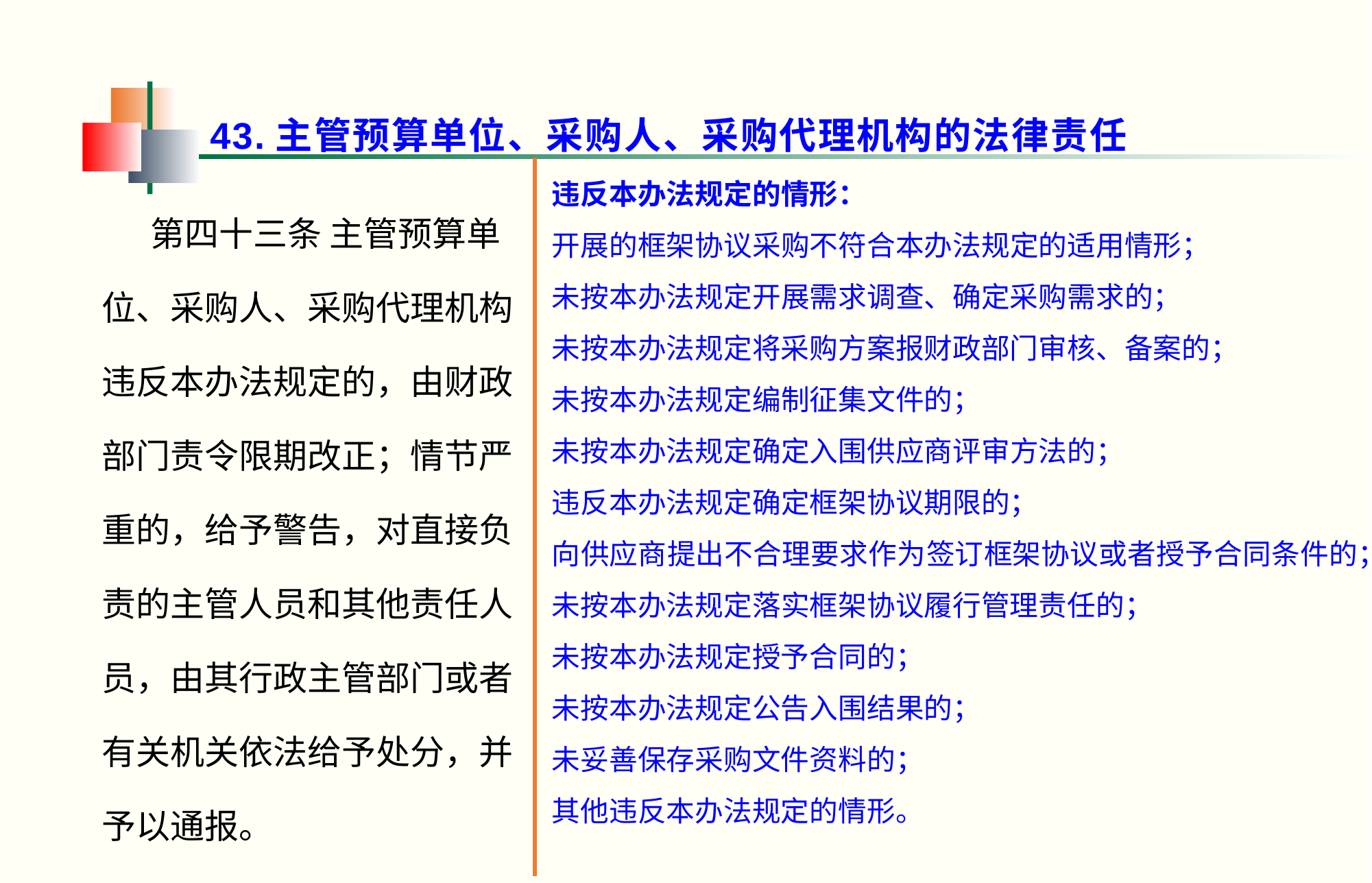

43.主管预算单位、采购人、采购代理机构的法律责任
违反本办法规定的情形：
开展的框架协议采购不符合本办法规定的适用情形；
未按本办法规定开展需求调查、确定采购需求的；
未按本办法规定将采购方案报财政部门审核、备案的；
未按本办法规定编制征集文件的；
未按本办法规定确定入围供应商评审方法的；
违反本办法规定确定框架协议期限的；
向供应商提出不合理要求作为签订框架协议或者授予合同条件的；
未按本办法规定落实框架协议履行管理责任的；
未按本办法规定授予合同的；
未按本办法规定公告入围结果的；
未妥善保存采购文件资料的；
其他违反本办法规定的情形。

第四十三条 主管预算单位、采购人、采购代理机构违反本办法规定的，由财政部门责令限期改正；情节严重的，给予警告，对直接负责的主管人员和其他责任人员，由其行政主管部门或者有关机关依法给予处分，并予以通报。